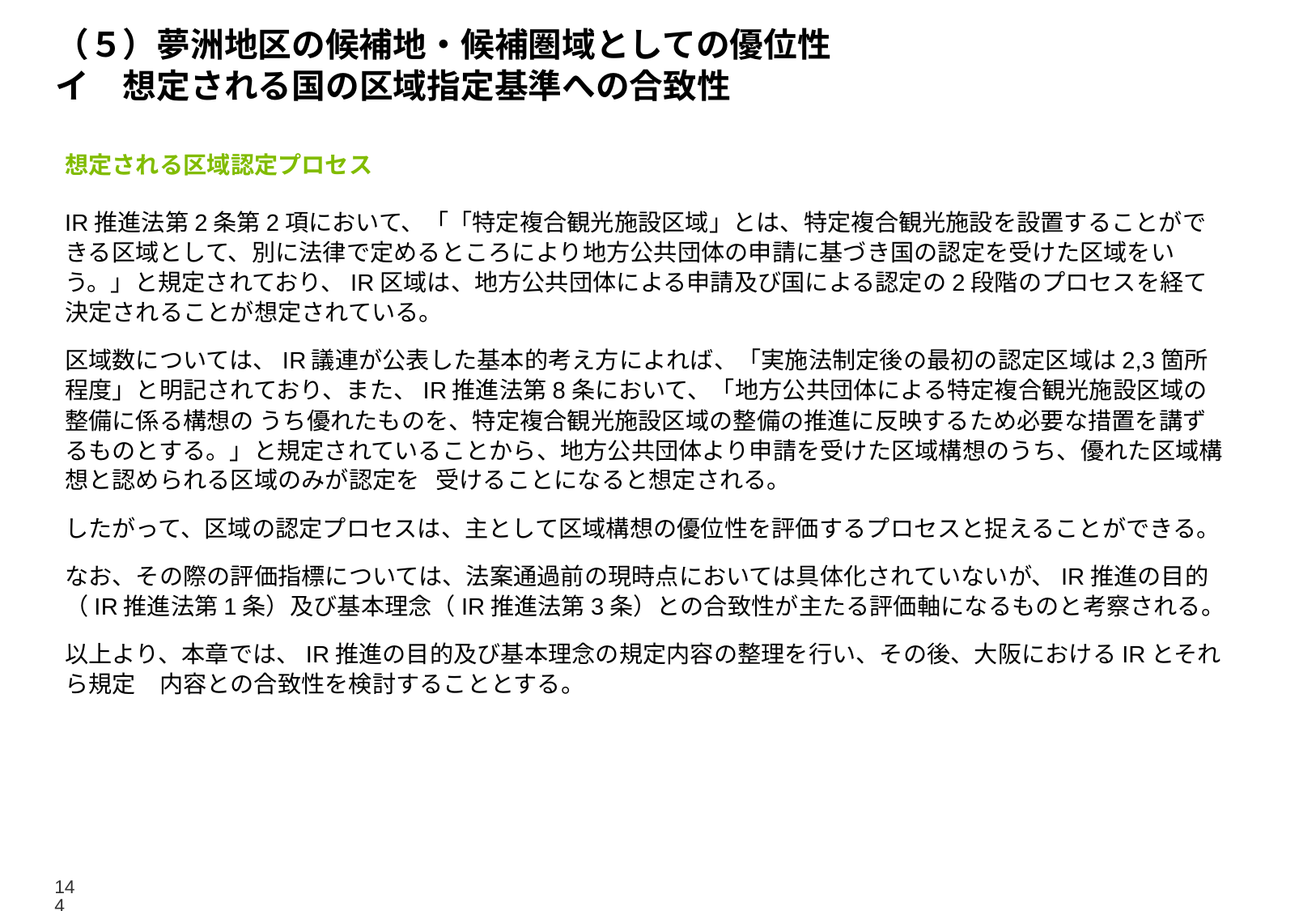

# （５）夢洲地区の候補地・候補圏域としての優位性 イ　想定される国の区域指定基準への合致性
想定される区域認定プロセス

IR推進法第2条第2項において、「「特定複合観光施設区域」とは、特定複合観光施設を設置することができる区域として、別に法律で定めるところにより地方公共団体の申請に基づき国の認定を受けた区域をいう。」と規定されており、IR区域は、地方公共団体による申請及び国による認定の2段階のプロセスを経て決定されることが想定されている。
区域数については、IR議連が公表した基本的考え方によれば、「実施法制定後の最初の認定区域は2,3箇所程度」と明記されており、また、IR推進法第8条において、「地方公共団体による特定複合観光施設区域の整備に係る構想の うち優れたものを、特定複合観光施設区域の整備の推進に反映するため必要な措置を講ずるものとする。」と規定されていることから、地方公共団体より申請を受けた区域構想のうち、優れた区域構想と認められる区域のみが認定を   受けることになると想定される。
したがって、区域の認定プロセスは、主として区域構想の優位性を評価するプロセスと捉えることができる。
なお、その際の評価指標については、法案通過前の現時点においては具体化されていないが、IR推進の目的（IR推進法第1条）及び基本理念（IR推進法第3条）との合致性が主たる評価軸になるものと考察される。
以上より、本章では、IR推進の目的及び基本理念の規定内容の整理を行い、その後、大阪におけるIRとそれら規定　内容との合致性を検討することとする。
144